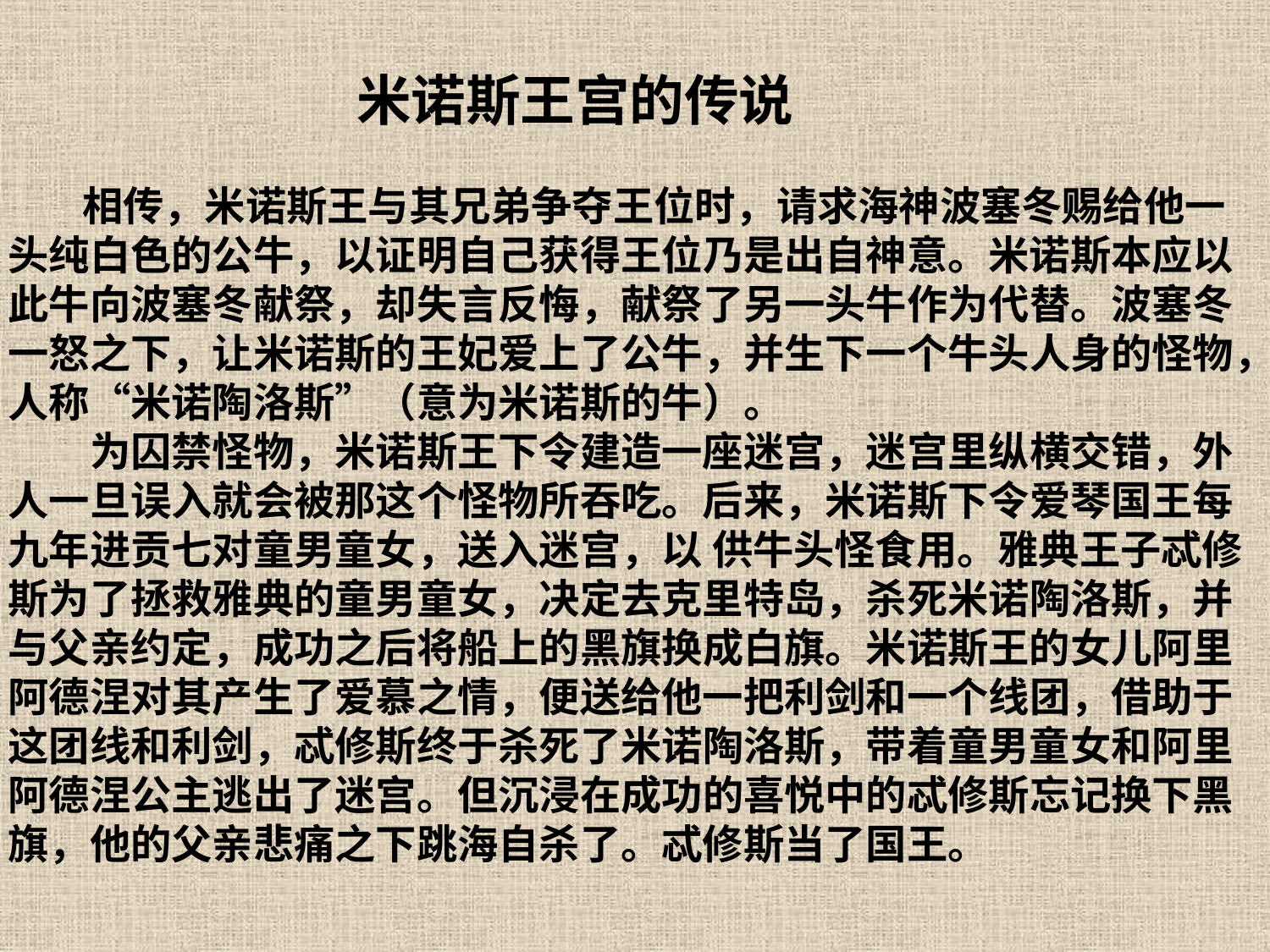

# 米诺斯王宫的传说 相传，米诺斯王与其兄弟争夺王位时，请求海神波塞冬赐给他一头纯白色的公牛，以证明自己获得王位乃是出自神意。米诺斯本应以此牛向波塞冬献祭，却失言反悔，献祭了另一头牛作为代替。波塞冬一怒之下，让米诺斯的王妃爱上了公牛，并生下一个牛头人身的怪物，人称“米诺陶洛斯”（意为米诺斯的牛）。 　　为囚禁怪物，米诺斯王下令建造一座迷宫，迷宫里纵横交错，外人一旦误入就会被那这个怪物所吞吃。后来，米诺斯下令爱琴国王每九年进贡七对童男童女，送入迷宫，以 供牛头怪食用。雅典王子忒修斯为了拯救雅典的童男童女，决定去克里特岛，杀死米诺陶洛斯，并与父亲约定，成功之后将船上的黑旗换成白旗。米诺斯王的女儿阿里阿德涅对其产生了爱慕之情，便送给他一把利剑和一个线团，借助于这团线和利剑，忒修斯终于杀死了米诺陶洛斯，带着童男童女和阿里阿德涅公主逃出了迷宫。但沉浸在成功的喜悦中的忒修斯忘记换下黑旗，他的父亲悲痛之下跳海自杀了。忒修斯当了国王。